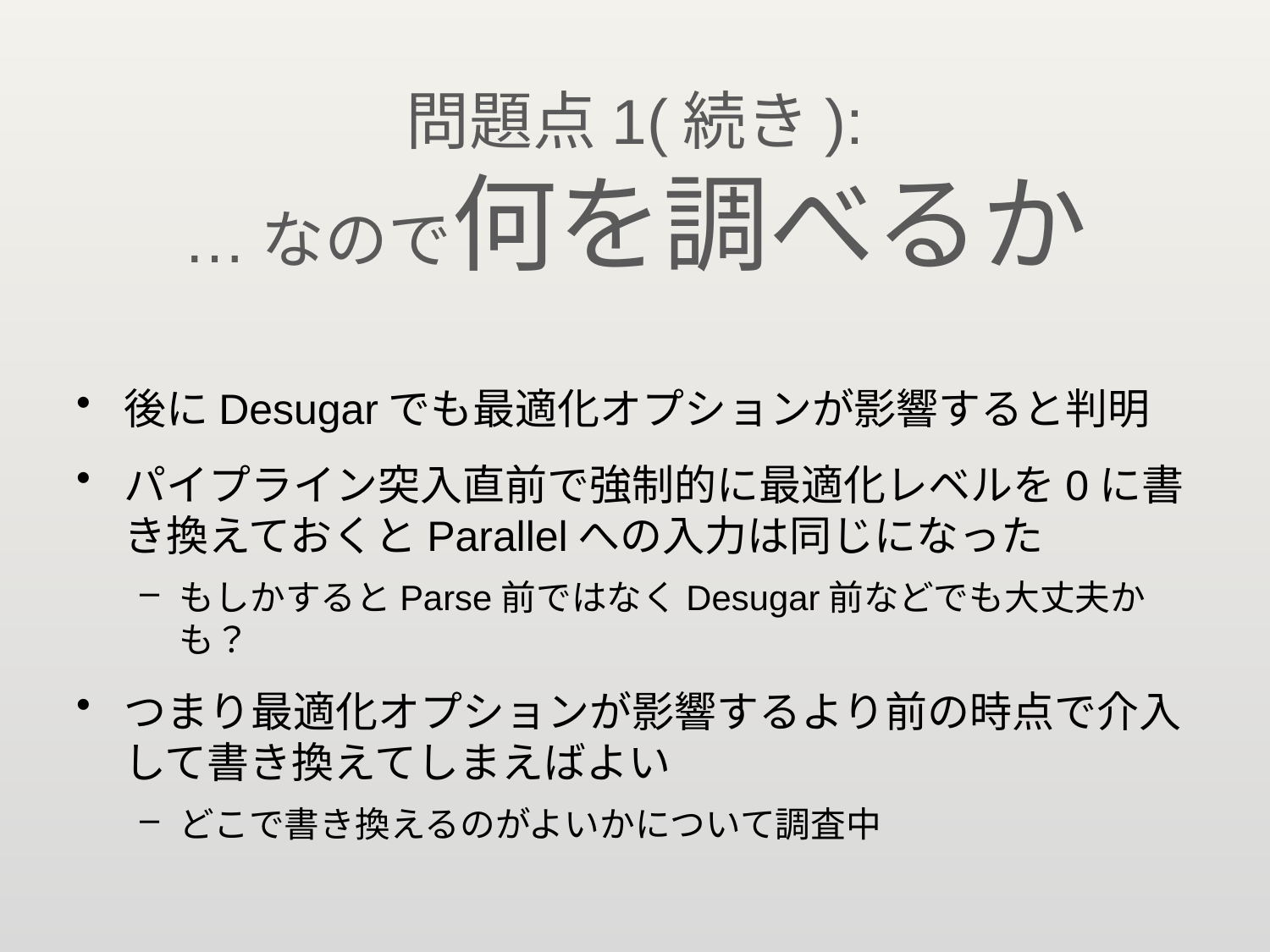

# 問題点1(続き): …なので何を調べるか
後にDesugarでも最適化オプションが影響すると判明
パイプライン突入直前で強制的に最適化レベルを0に書き換えておくとParallelへの入力は同じになった
もしかするとParse前ではなくDesugar前などでも大丈夫かも？
つまり最適化オプションが影響するより前の時点で介入して書き換えてしまえばよい
どこで書き換えるのがよいかについて調査中